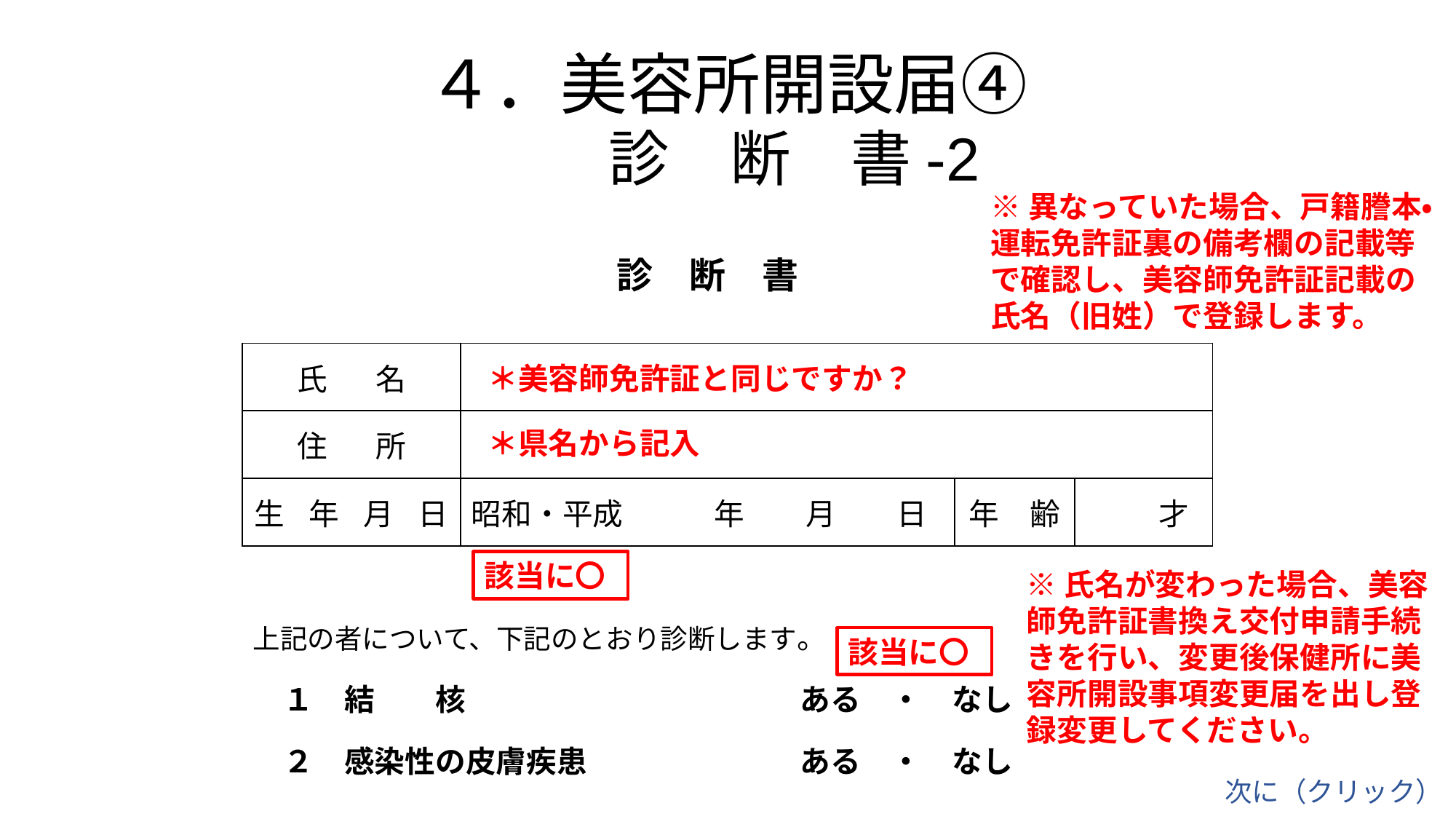

# ４．美容所開設届④ 　　診　断　書-2
※異なっていた場合、戸籍謄本・運転免許証裏の備考欄の記載等で確認し、美容師免許証記載の氏名（旧姓）で登録します。
診　断　書
| 氏　　名 |  |  |  |
| --- | --- | --- | --- |
| 住　　所 |  |  |  |
| 生　年　月　日 | 昭和・平成　　　年　　月　　日 | 年　齢 | 才 |
＊美容師免許証と同じですか？
＊県名から記入
該当に〇
※氏名が変わった場合、美容師免許証書換え交付申請手続きを行い、変更後保健所に美容所開設事項変更届を出し登録変更してください。
上記の者について、下記のとおり診断します。

　１　結　　核　　　　　　　　　　　ある　・　なし

　２　感染性の皮膚疾患　　　　　　　ある　・　なし
該当に〇
次に（クリック）